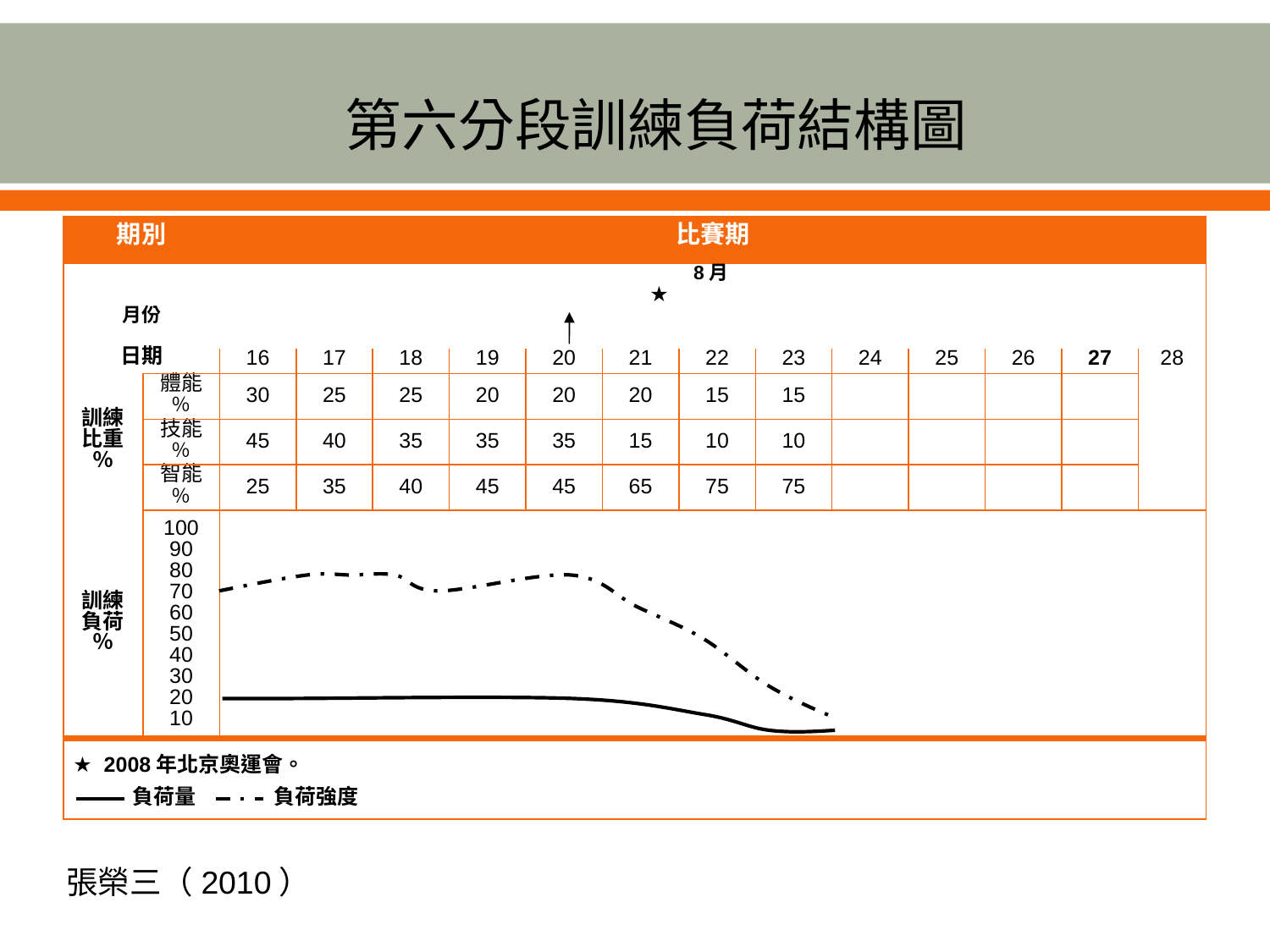

#
第六分段訓練負荷結構圖
| 期別 |  | 比賽期 |  |  |  |  |  |  |  |  |  |  |  |  |
| --- | --- | --- | --- | --- | --- | --- | --- | --- | --- | --- | --- | --- | --- | --- |
| 月份 |  | 8月 ★ |  |  |  |  |  |  |  |  |  |  |  |  |
| 日期 |  | 16 | 17 | 18 | 19 | 20 | 21 | 22 | 23 | 24 | 25 | 26 | 27 | 28 |
| 訓練比重％ | 體能％ | 30 | 25 | 25 | 20 | 20 | 20 | 15 | 15 |  |  |  |  |  |
|  | 技能％ | 45 | 40 | 35 | 35 | 35 | 15 | 10 | 10 |  |  |  |  |  |
|  | 智能％ | 25 | 35 | 40 | 45 | 45 | 65 | 75 | 75 |  |  |  |  |  |
| 訓練負荷％ | 100 90 80 70 60 50 40 30 20 10 |  |  |  |  |  |  |  |  |  |  |  |  |  |
| ★ 2008年北京奧運會。 負荷量 負荷強度 |  |  |  |  |  |  |  |  |  |  |  |  |  |  |

張榮三（2010）